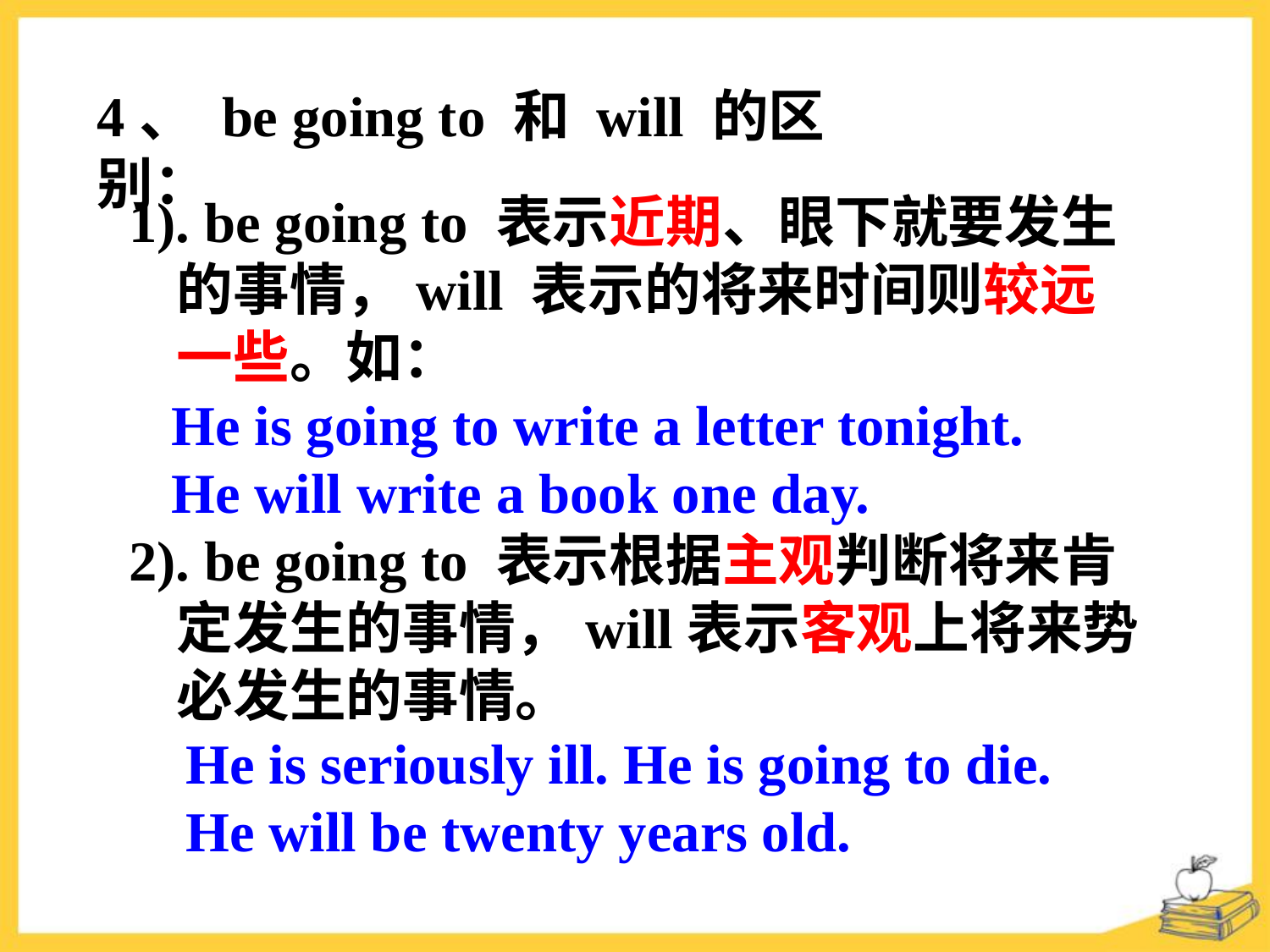

4、 be going to 和 will 的区别：
1). be going to 表示近期、眼下就要发生的事情，will 表示的将来时间则较远一些。如：
   He is going to write a letter tonight.
   He will write a book one day.
2). be going to 表示根据主观判断将来肯定发生的事情，will表示客观上将来势必发生的事情。
    He is seriously ill. He is going to die.
    He will be twenty years old.